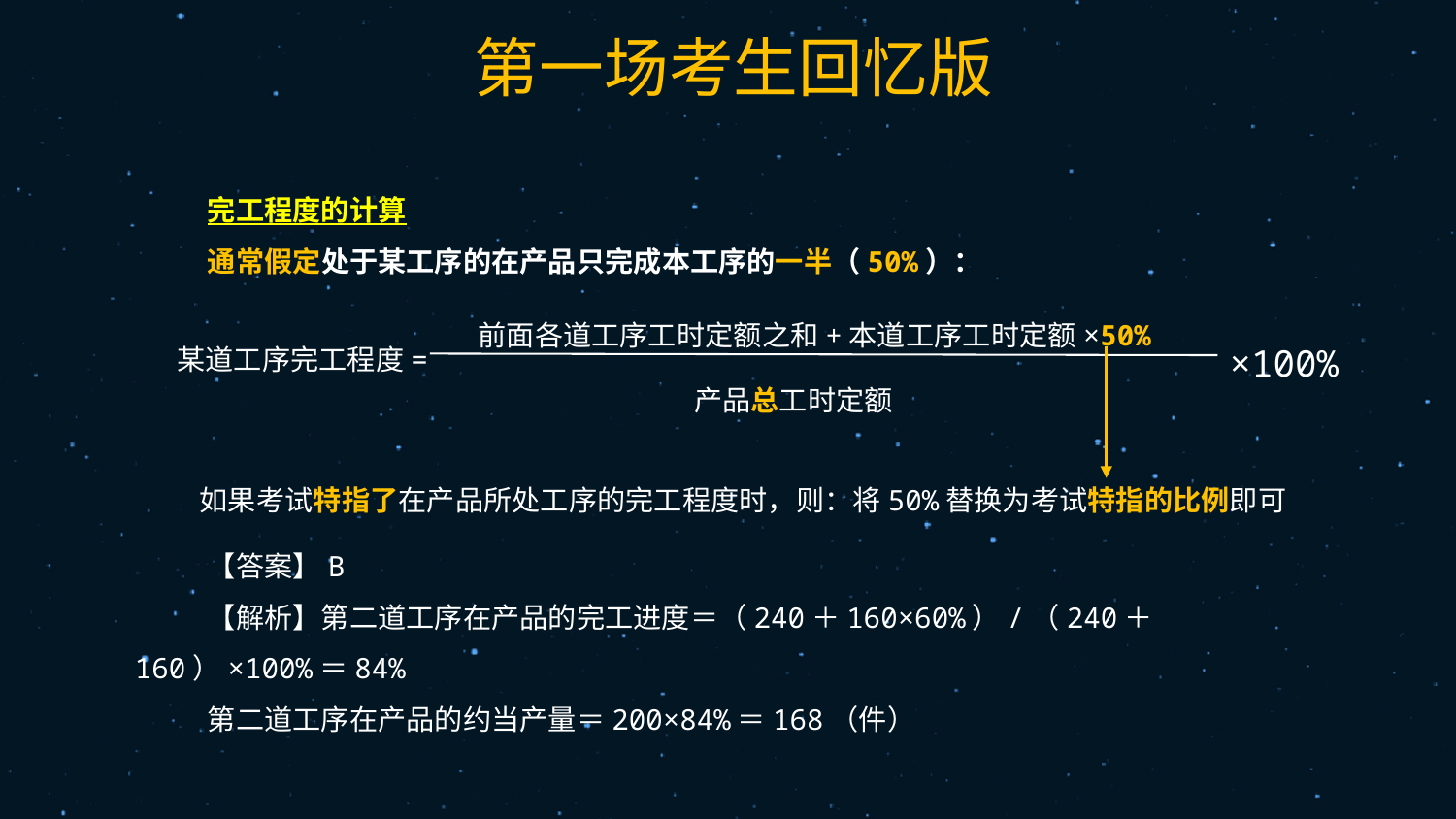

67
完工程度的计算
通常假定处于某工序的在产品只完成本工序的一半（50%）：

【答案】B
【解析】第二道工序在产品的完工进度＝（240＋160×60%）/（240＋160）×100%＝84%
第二道工序在产品的约当产量＝200×84%＝168（件）

前面各道工序工时定额之和+本道工序工时定额×50%
×100%
某道工序完工程度=
产品总工时定额
  如果考试特指了在产品所处工序的完工程度时，则：将50%替换为考试特指的比例即可